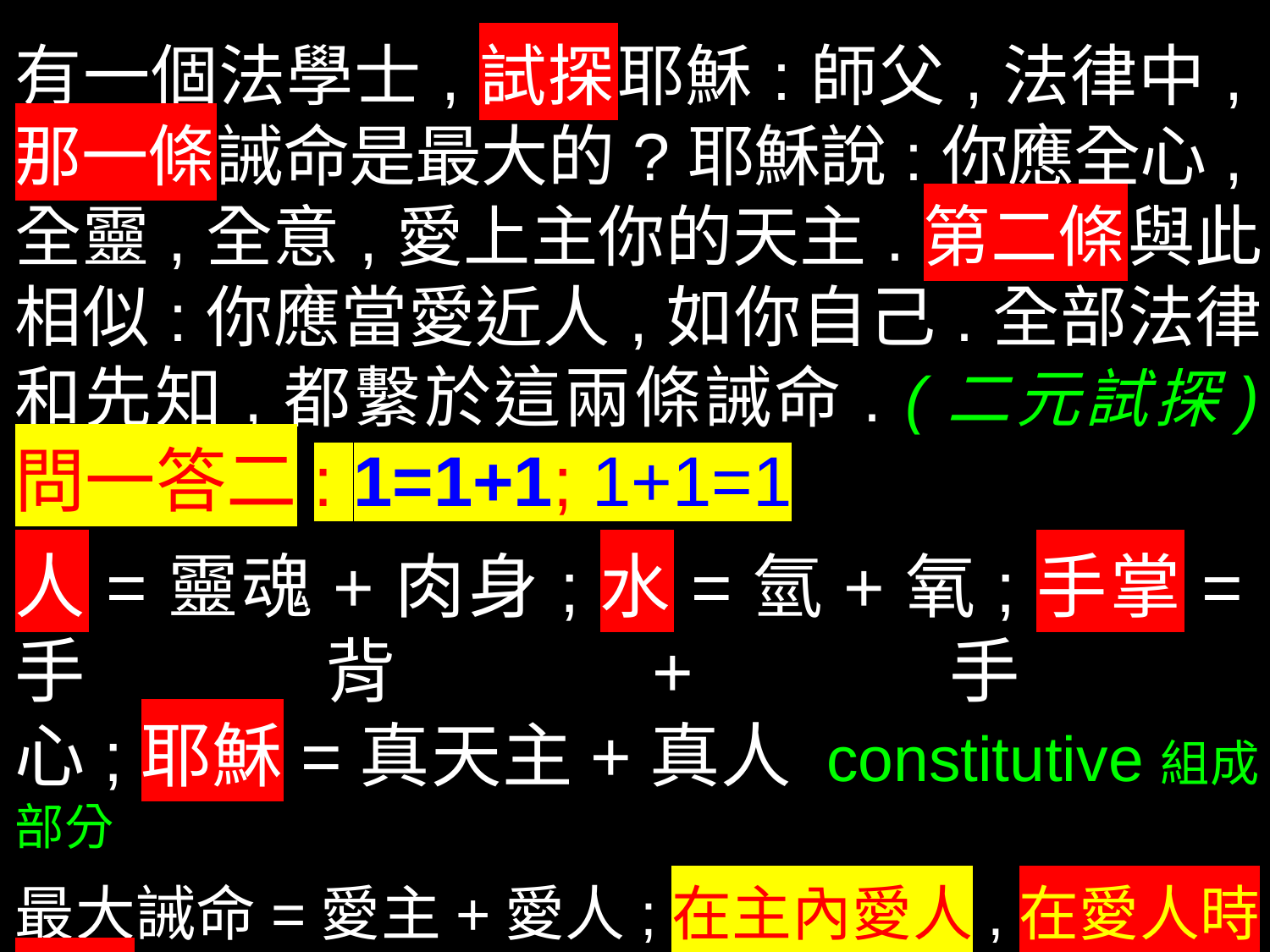

有一個法學士,試探耶穌:師父,法律中,那一條誡命是最大的?耶穌說:你應全心,全靈,全意,愛上主你的天主.第二條與此相似:你應當愛近人,如你自己.全部法律和先知,都繫於這兩條誡命. (二元試探) 問一答二: 1=1+1; 1+1=1
人=靈魂+肉身;水=氫+氧;手掌=手背+手
心;耶穌=真天主+真人 constitutive組成部分
最大誡命=愛主+愛人;在主內愛人,在愛人時愛主
以巴衝突?聖人不治已病治未病/治未亂